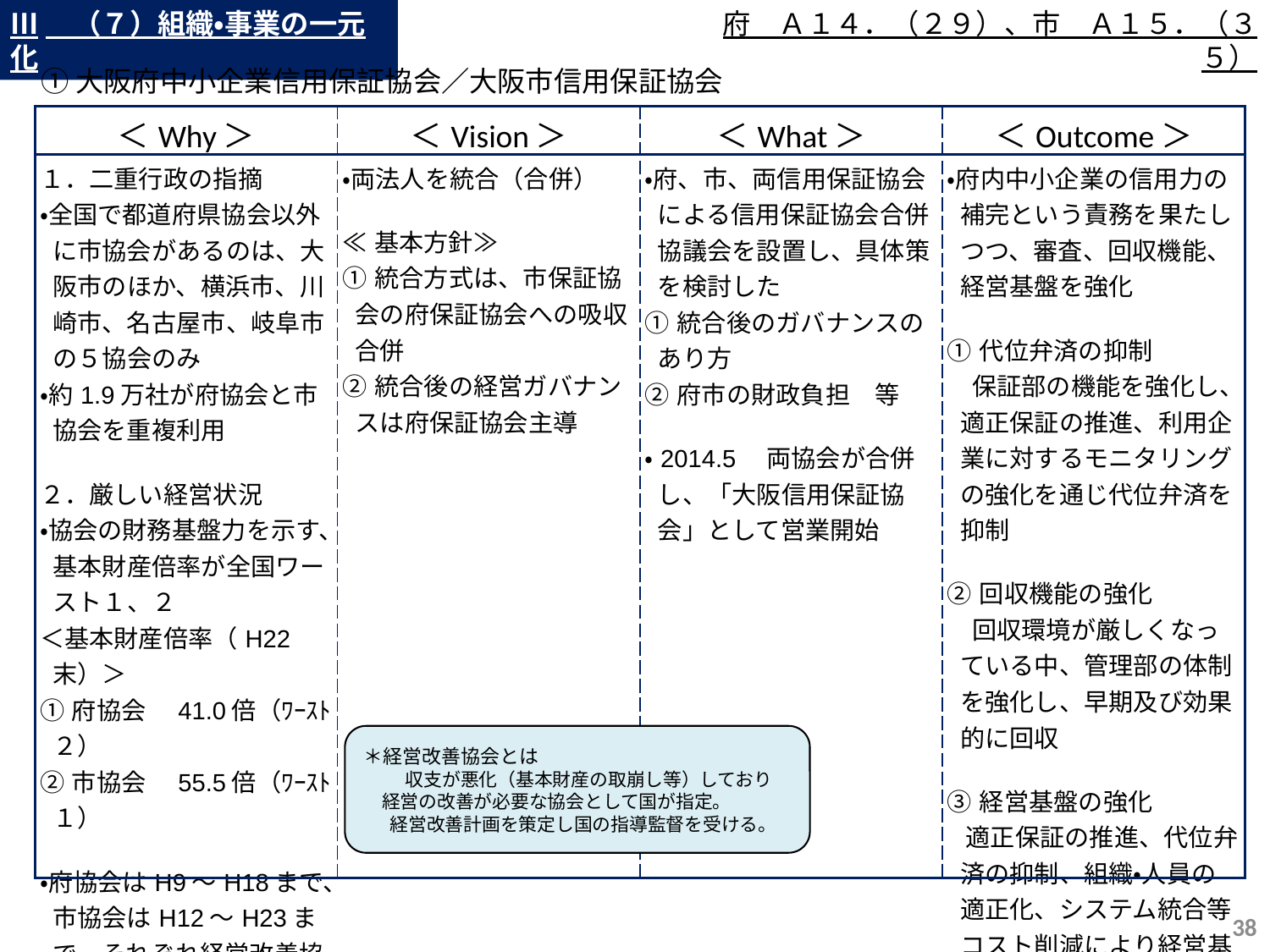

Ⅲ　（７）組織・事業の一元化
府　Ａ１４．（２９）、市　Ａ１５．（３５）
①大阪府中小企業信用保証協会／大阪市信用保証協会
| ＜Why＞ | ＜Vision＞ | ＜What＞ | ＜Outcome＞ |
| --- | --- | --- | --- |
| １．二重行政の指摘 ・全国で都道府県協会以外に市協会があるのは、大阪市のほか、横浜市、川崎市、名古屋市、岐阜市の５協会のみ ・約1.9万社が府協会と市協会を重複利用 ２．厳しい経営状況 ・協会の財務基盤力を示す、基本財産倍率が全国ワースト１、２ ＜基本財産倍率（H22末）＞ ①府協会　41.0倍（ﾜｰｽﾄ２） ②市協会　55.5倍（ﾜｰｽﾄ１） ・府協会はH9～H18まで、市協会はH12～H23まで、それぞれ経営改善協会に指定 | ・両法人を統合（合併） ≪基本方針≫ ①統合方式は、市保証協会の府保証協会への吸収合併 ②統合後の経営ガバナンスは府保証協会主導 | ・府、市、両信用保証協会による信用保証協会合併協議会を設置し、具体策を検討した ①統合後のガバナンスのあり方 ②府市の財政負担　等 ・2014.5　両協会が合併し、「大阪信用保証協会」として営業開始 | ・府内中小企業の信用力の補完という責務を果たしつつ、審査、回収機能、経営基盤を強化 ①代位弁済の抑制 　保証部の機能を強化し、適正保証の推進、利用企業に対するモニタリングの強化を通じ代位弁済を抑制 ②回収機能の強化 　回収環境が厳しくなっている中、管理部の体制を強化し、早期及び効果的に回収 ③経営基盤の強化 適正保証の推進、代位弁済の抑制、組織・人員の適正化、システム統合等コスト削減により経営基盤を強化 |
＊経営改善協会とは
　　 収支が悪化（基本財産の取崩し等）しており
　経営の改善が必要な協会として国が指定。
　  経営改善計画を策定し国の指導監督を受ける。
38